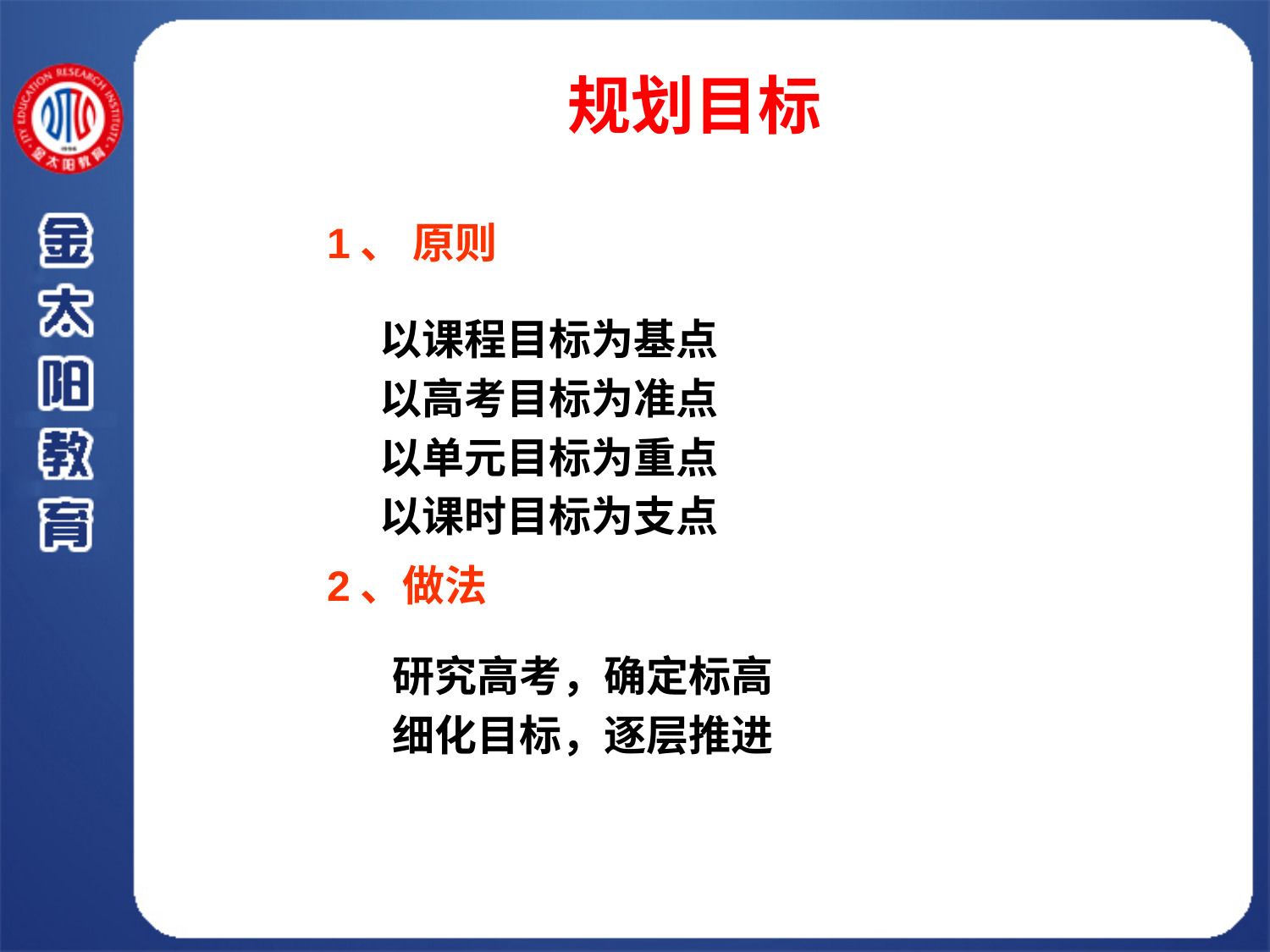

规划目标
1、 原则
以课程目标为基点
以高考目标为准点
以单元目标为重点
以课时目标为支点
2、做法
研究高考，确定标高
细化目标，逐层推进